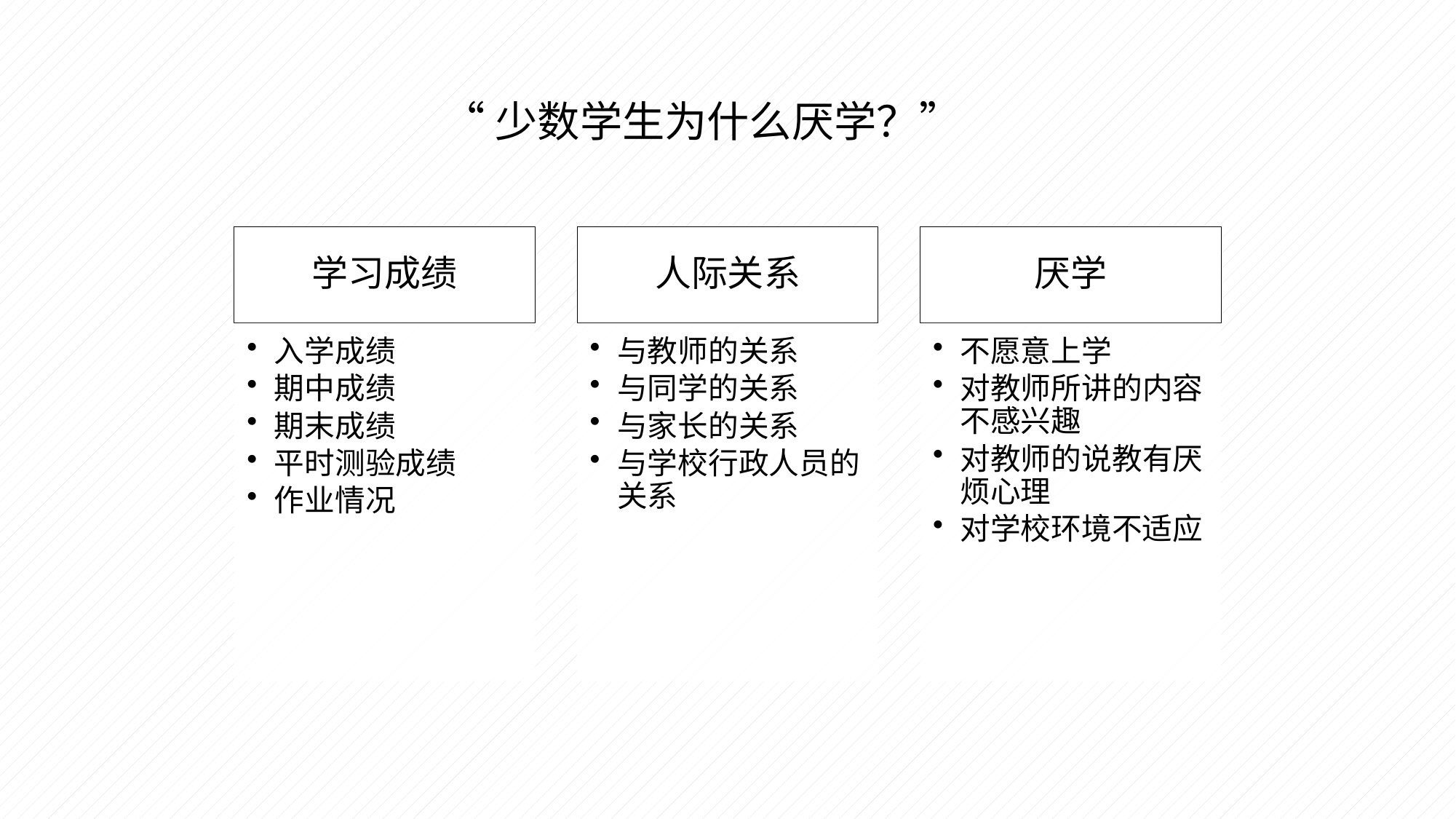

“少数学生为什么厌学？”
学习成绩
入学成绩
期中成绩
期末成绩
平时测验成绩
作业情况

人际关系
与教师的关系
与同学的关系
与家长的关系
与学校行政人员的关系
厌学
不愿意上学
对教师所讲的内容不感兴趣
对教师的说教有厌烦心理
对学校环境不适应